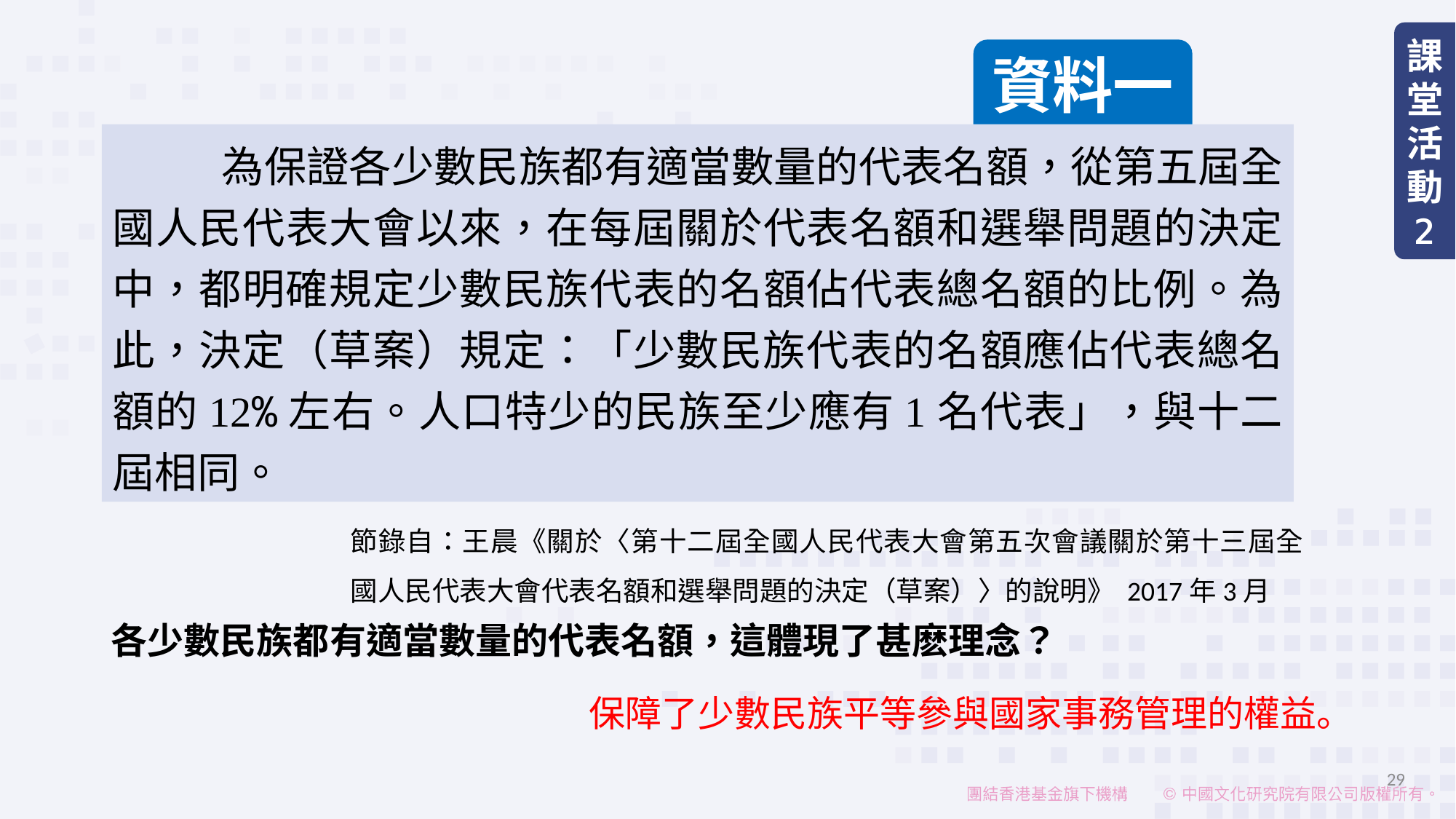

課堂活動
2
資料一

	為保證各少數民族都有適當數量的代表名額，從第五屆全國人民代表大會以來，在每屆關於代表名額和選舉問題的決定中，都明確規定少數民族代表的名額佔代表總名額的比例。為此，決定（草案）規定：「少數民族代表的名額應佔代表總名額的12%左右。人口特少的民族至少應有1名代表」，與十二屆相同。
節錄自：王晨《關於〈第十二屆全國人民代表大會第五次會議關於第十三屆全國人民代表大會代表名額和選舉問題的決定（草案）〉的說明》 2017年3月
各少數民族都有適當數量的代表名額，這體現了甚麽理念？
保障了少數民族平等參與國家事務管理的權益。
29